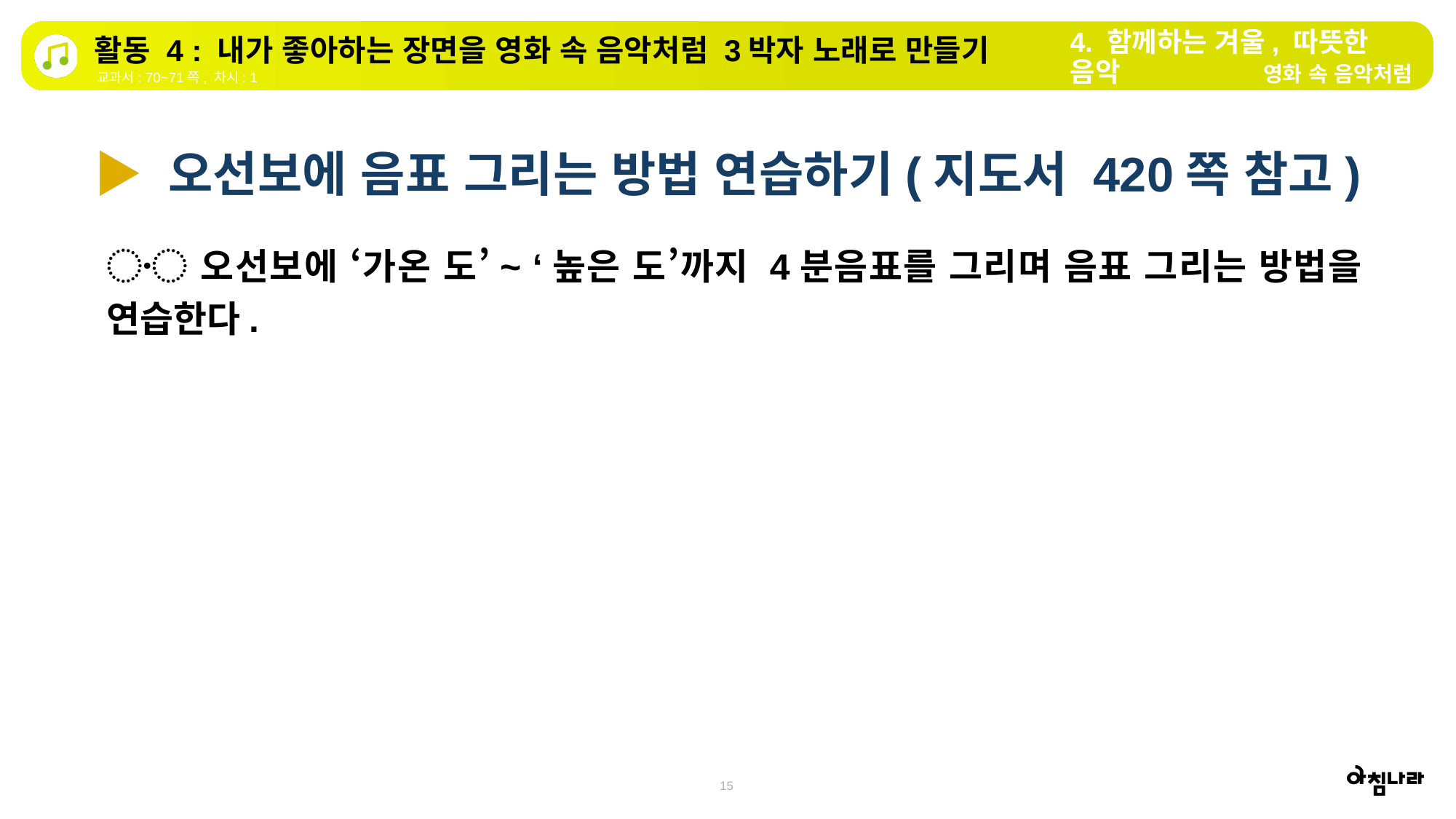

4. 함께하는 겨울, 따뜻한 음악
활동 4 : 내가 좋아하는 장면을 영화 속 음악처럼 3박자 노래로 만들기
영화 속 음악처럼
교과서: 70~71쪽, 차시: 1
▶ 오선보에 음표 그리는 방법 연습하기(지도서 420쪽 참고)
〮 오선보에 ‘가온 도’~ ‘높은 도’까지 4분음표를 그리며 음표 그리는 방법을 연습한다.
15